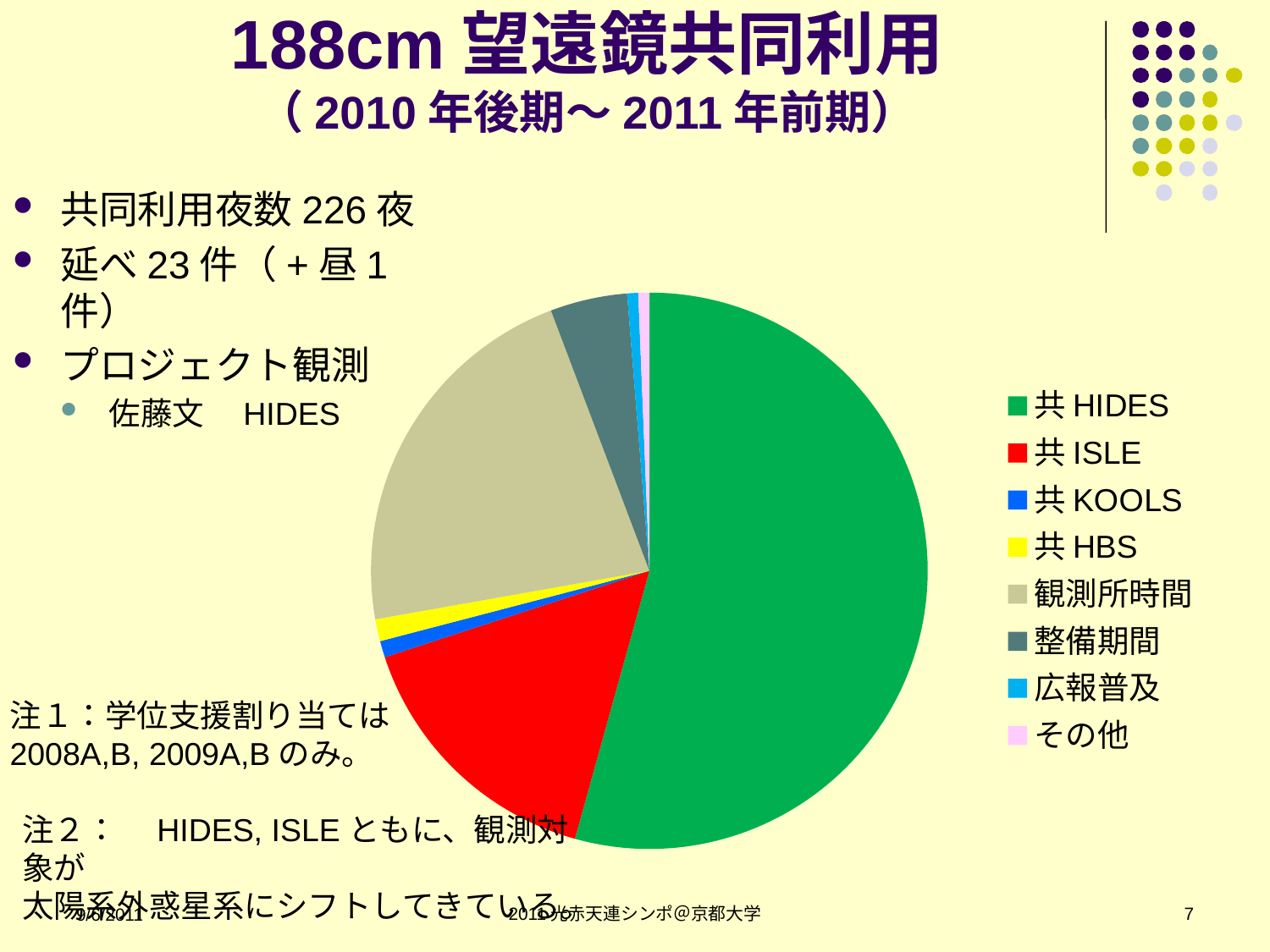

# 188cm望遠鏡共同利用 （2010年後期～2011年前期）
共同利用夜数226夜
延べ23件（+昼1件）
プロジェクト観測
佐藤文　HIDES

### Chart

| Category |  |  |  |
|---|---|---|---|
| 共HIDES | 170.0 | 170.0 | 170.0 |
| 共ISLE | 49.0 | 49.0 | 49.0 |
| 共KOOLS | 3.0 | 3.0 | 3.0 |
| 共HBS | 4.0 | 4.0 | 4.0 |
| 観測所時間 | 69.0 | 69.0 | 69.0 |
| 整備期間 | 14.0 | 14.0 | 14.0 |
| 広報普及 | 2.0 | 2.0 | 2.0 |
| その他 | 2.0 | 2.0 | 2.0 |
注１：学位支援割り当ては
2008A,B, 2009A,Bのみ。
注２：　HIDES, ISLEともに、観測対象が
太陽系外惑星系にシフトしてきている。
2011光赤天連シンポ＠京都大学
7
9/6/2011